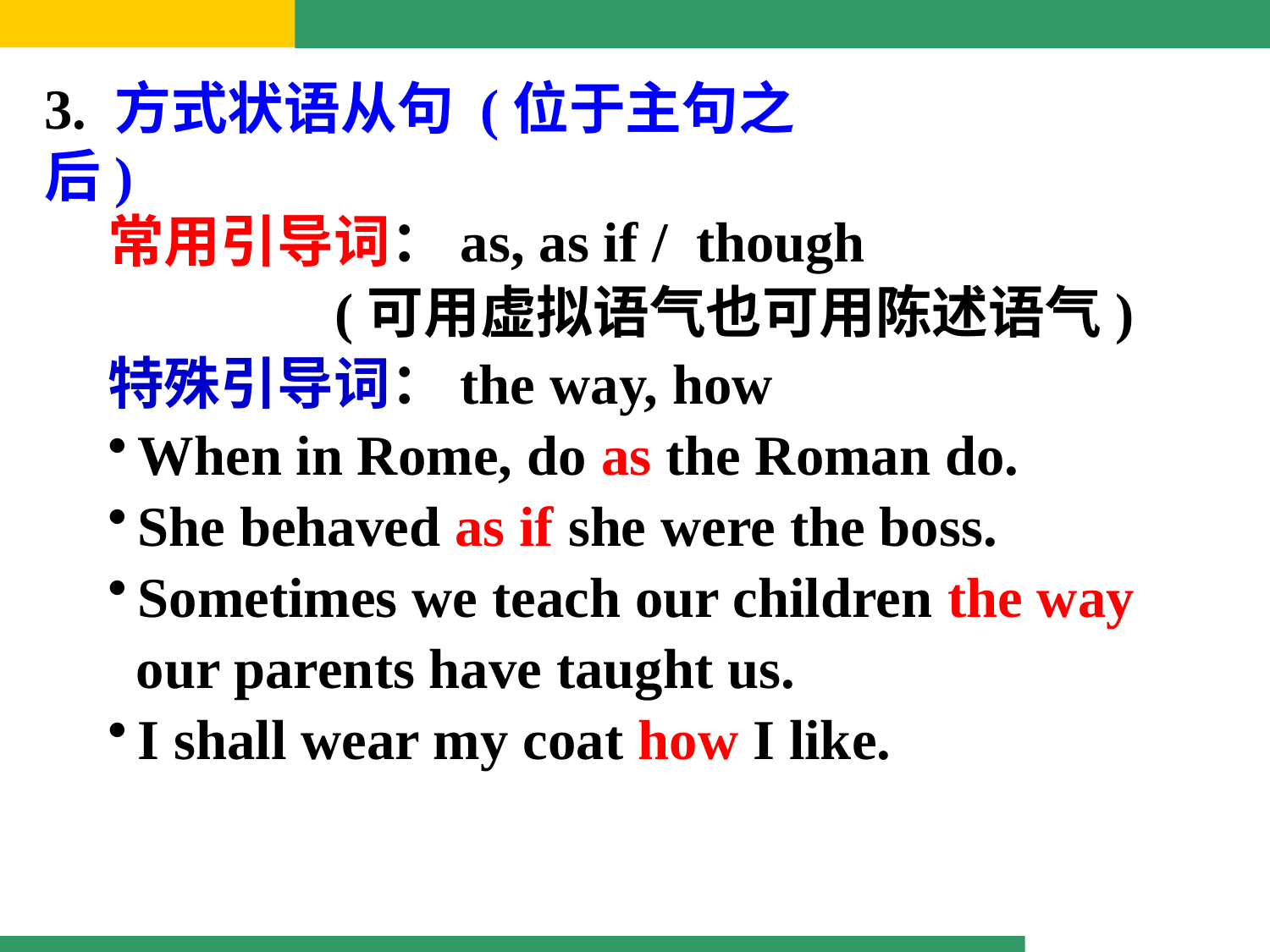

3. 方式状语从句 (位于主句之后)
常用引导词：as, as if /  though
                (可用虚拟语气也可用陈述语气)
特殊引导词：the way, how
When in Rome, do as the Roman do.
She behaved as if she were the boss.
Sometimes we teach our children the way
  our parents have taught us.
I shall wear my coat how I like.